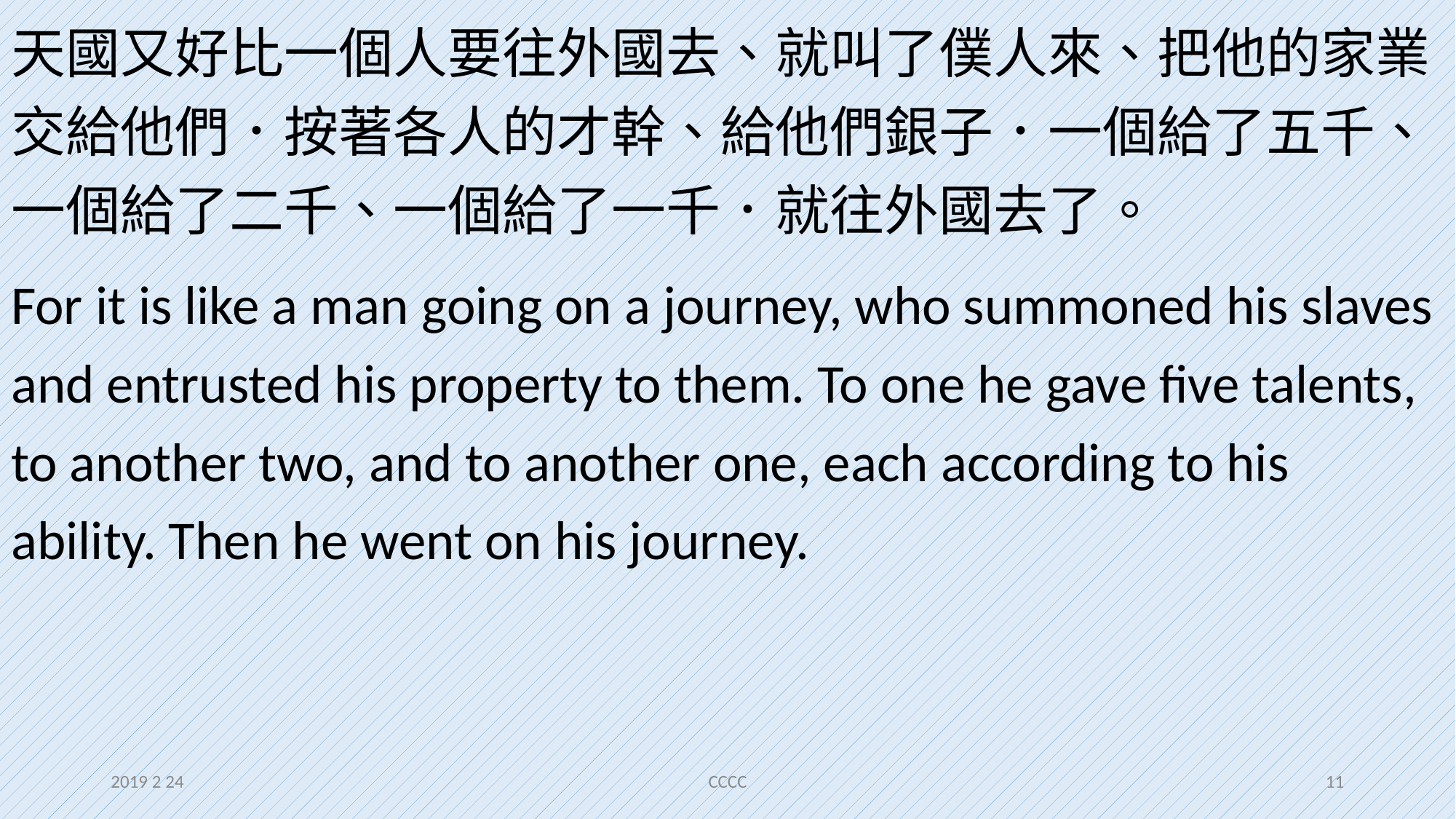

天國又好比一個人要往外國去、就叫了僕人來、把他的家業交給他們．按著各人的才幹、給他們銀子．一個給了五千、一個給了二千、一個給了一千．就往外國去了。
For it is like a man going on a journey, who summoned his slaves and entrusted his property to them. To one he gave five talents, to another two, and to another one, each according to his ability. Then he went on his journey.
2019 2 24
CCCC
11